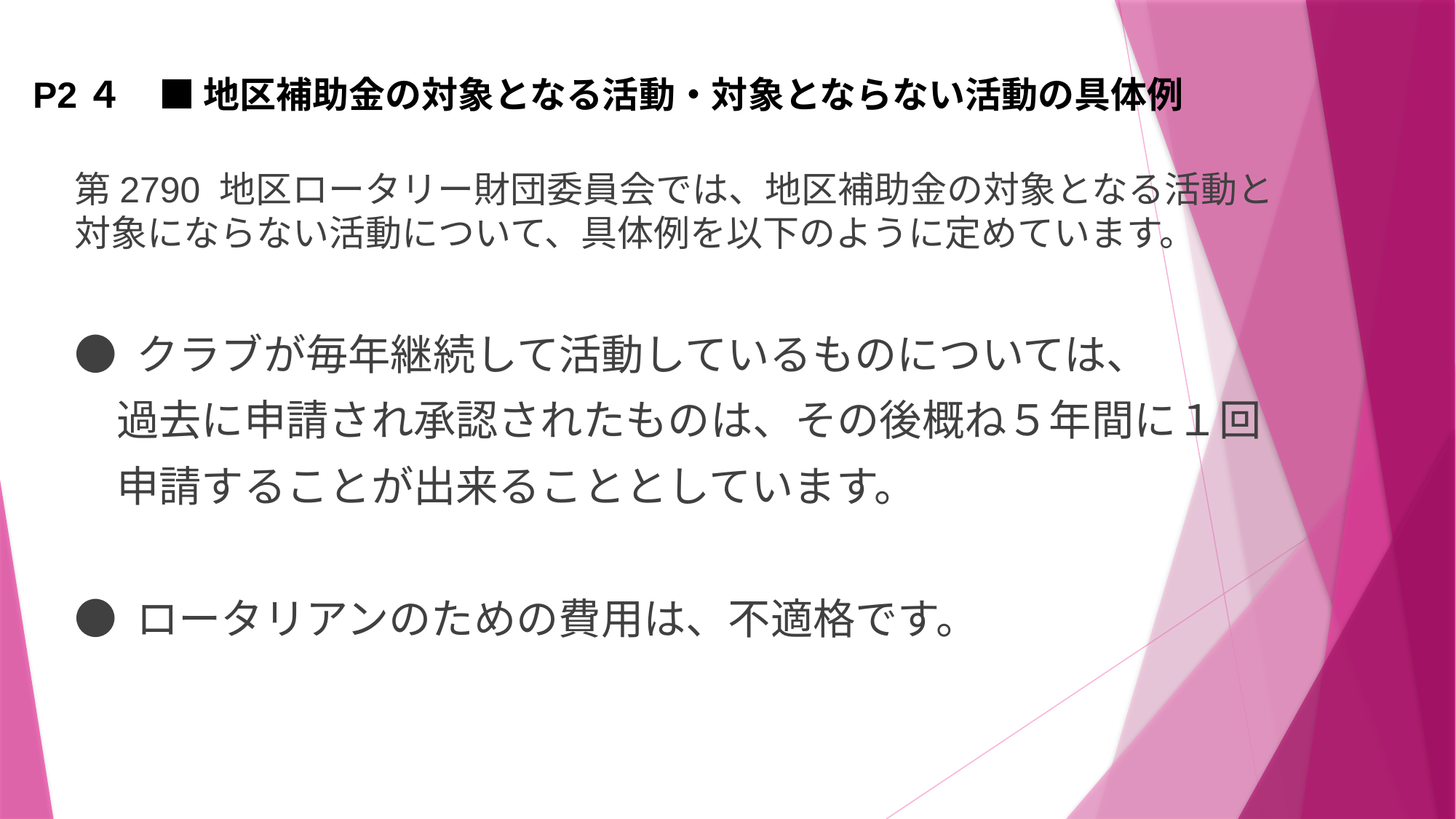

P2４　■ 地区補助金の対象となる活動・対象とならない活動の具体例

第2790 地区ロータリー財団委員会では、地区補助金の対象となる活動と対象にならない活動について、具体例を以下のように定めています。

● クラブが毎年継続して活動しているものについては、
　過去に申請され承認されたものは、その後概ね５年間に１回
　申請することが出来ることとしています。

● ロータリアンのための費用は、不適格です。